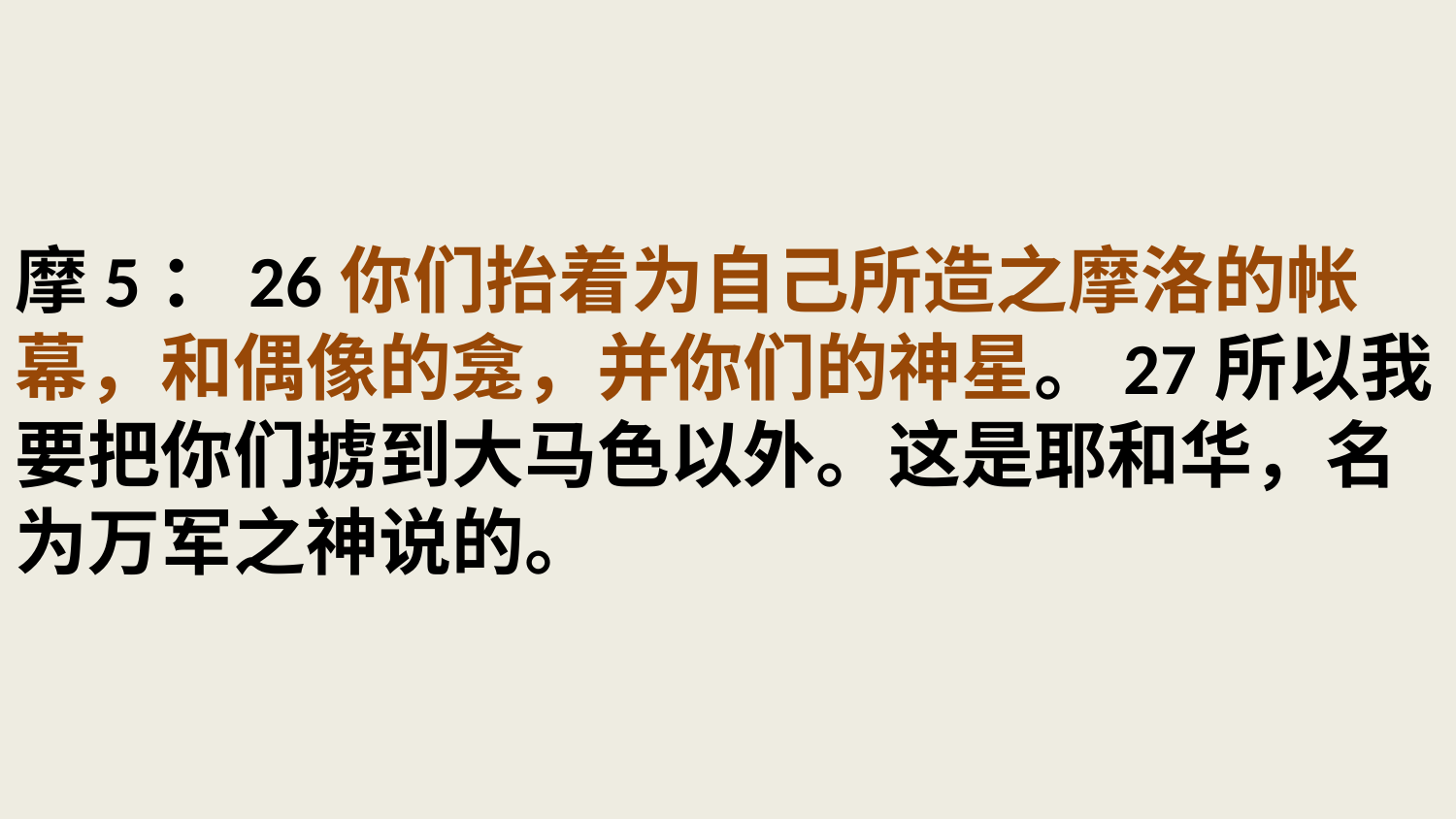

# 摩5：26你们抬着为自己所造之摩洛的帐幕，和偶像的龛，并你们的神星。27所以我要把你们掳到大马色以外。这是耶和华，名为万军之神说的。